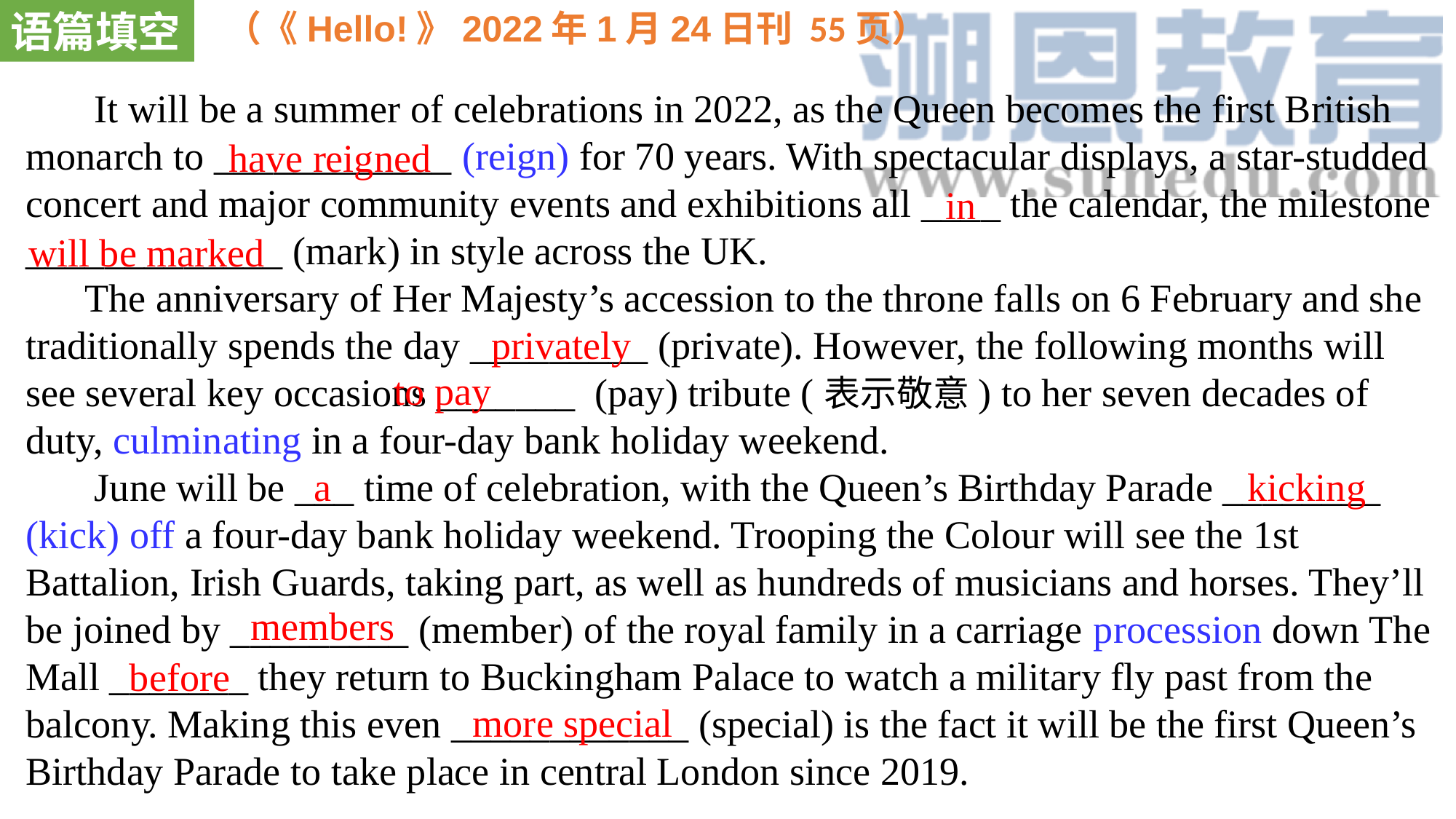

语篇填空
（《Hello!》2022年1月24日刊 55页）
       It will be a summer of celebrations in 2022, as the Queen becomes the first British monarch to ____________ (reign) for 70 years. With spectacular displays, a star-studded concert and major community events and exhibitions all ____ the calendar, the milestone _____________ (mark) in style across the UK.
      The anniversary of Her Majesty’s accession to the throne falls on 6 February and she traditionally spends the day _________ (private). However, the following months will see several key occasions _______  (pay) tribute (表示敬意) to her seven decades of duty, culminating in a four-day bank holiday weekend.
       June will be ___ time of celebration, with the Queen’s Birthday Parade ________ (kick) off a four-day bank holiday weekend. Trooping the Colour will see the 1st Battalion, Irish Guards, taking part, as well as hundreds of musicians and horses. They’ll be joined by _________ (member) of the royal family in a carriage procession down The Mall _______ they return to Buckingham Palace to watch a military fly past from the balcony. Making this even ____________ (special) is the fact it will be the first Queen’s Birthday Parade to take place in central London since 2019.
have reigned
in
will be marked
privately
to pay
a
kicking
members
before
more special